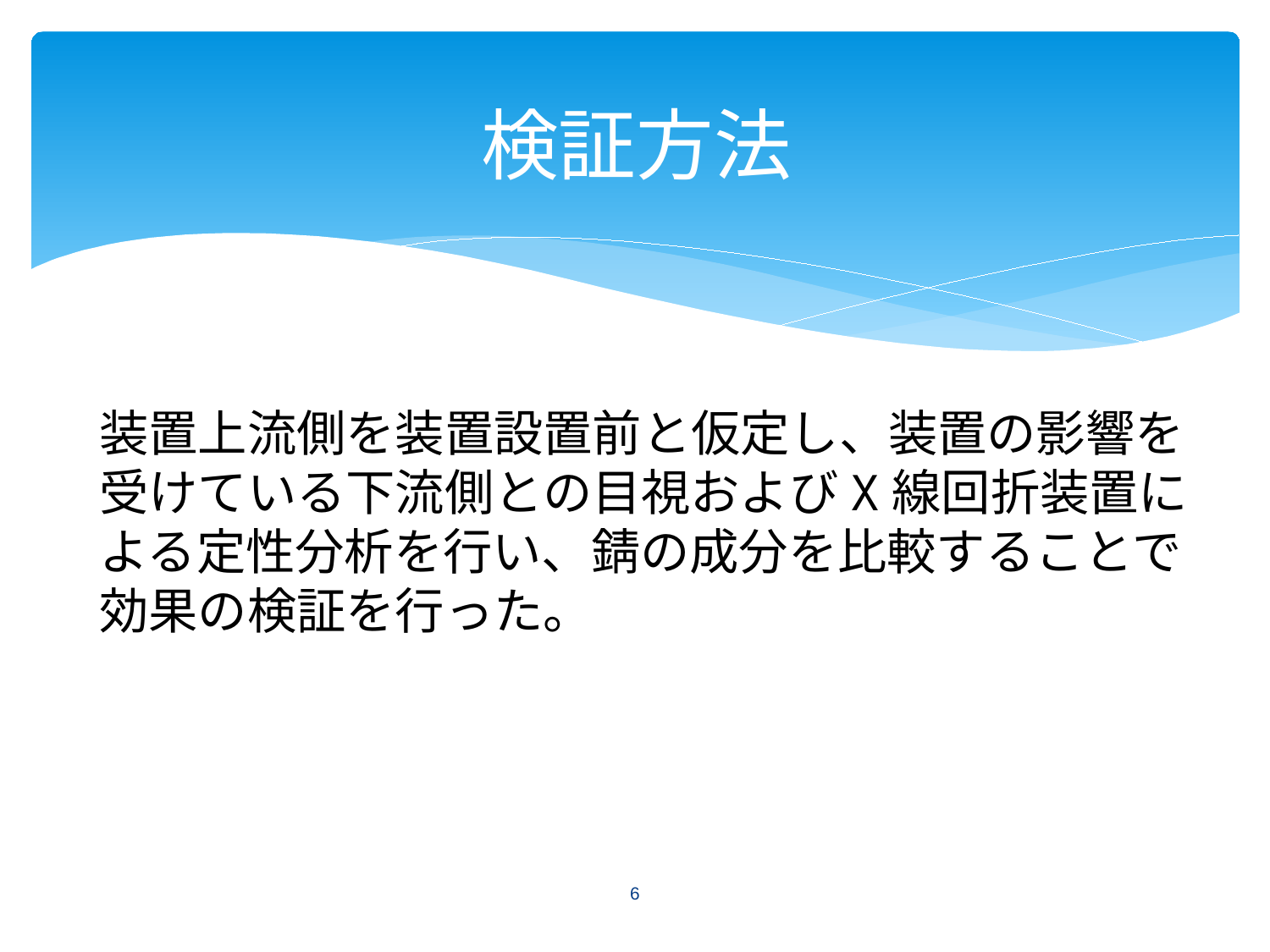

# 検証方法
装置上流側を装置設置前と仮定し、装置の影響を受けている下流側との目視およびX線回折装置による定性分析を行い、錆の成分を比較することで効果の検証を行った。
6